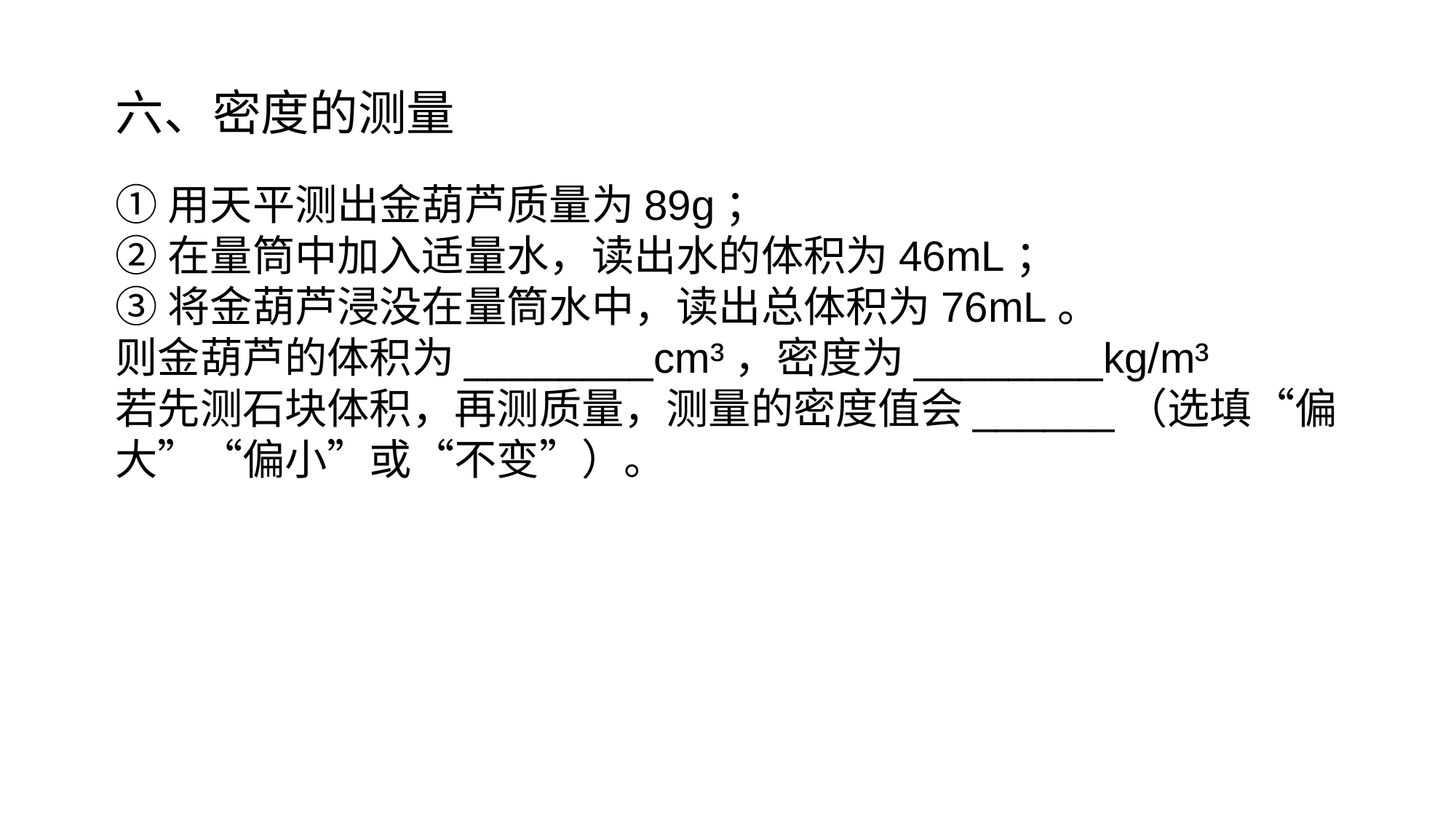

六、密度的测量
①用天平测出金葫芦质量为89g；
②在量筒中加入适量水，读出水的体积为46mL；
③将金葫芦浸没在量筒水中，读出总体积为76mL。
则金葫芦的体积为________cm³，密度为________kg/m³
若先测石块体积，再测质量，测量的密度值会______（选填“偏大”“偏小”或“不变”）。